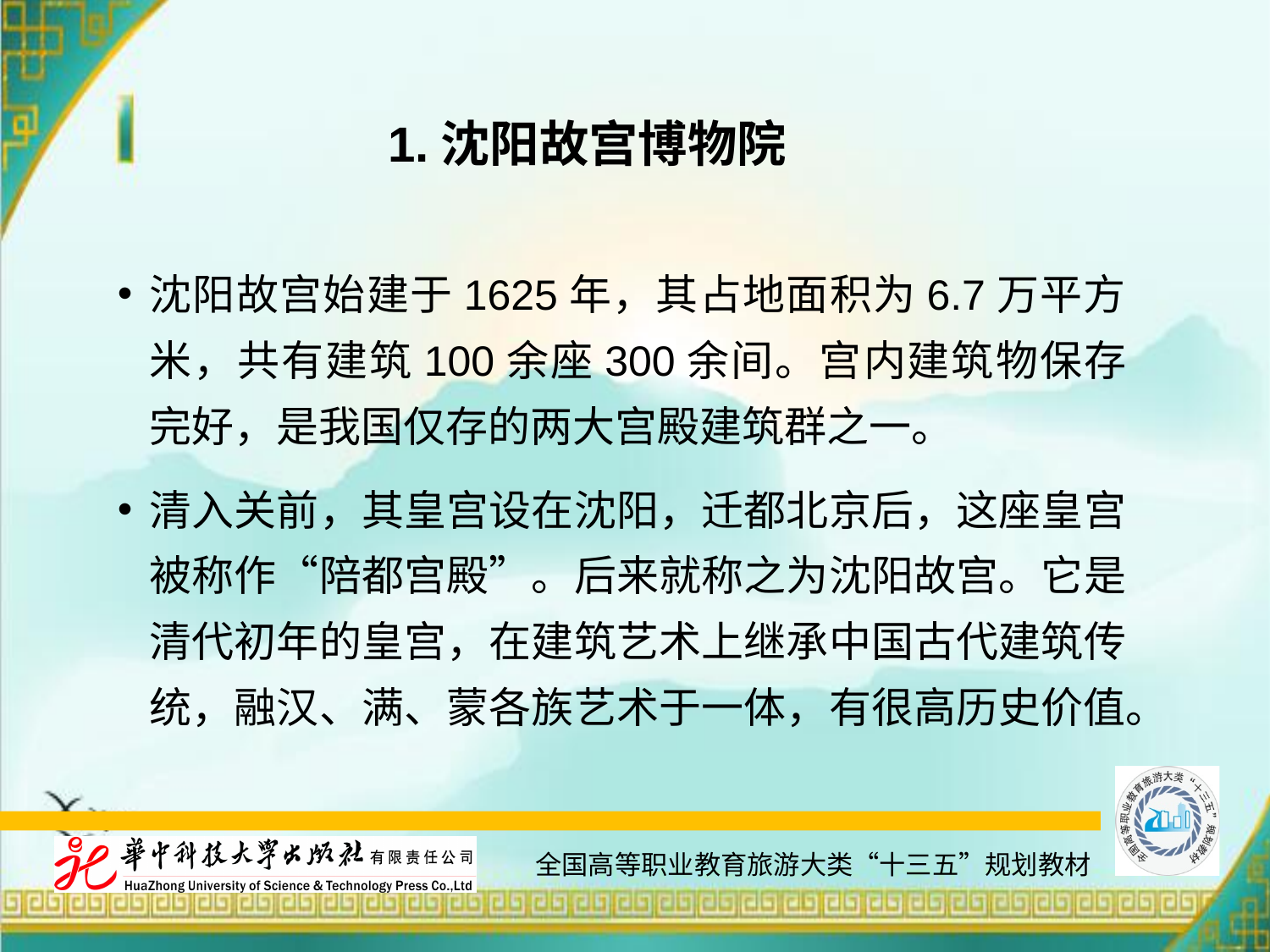

1.沈阳故宫博物院
沈阳故宫始建于1625年，其占地面积为6.7万平方米，共有建筑100余座300余间。宫内建筑物保存完好，是我国仅存的两大宫殿建筑群之一。
清入关前，其皇宫设在沈阳，迁都北京后，这座皇宫被称作“陪都宫殿”。后来就称之为沈阳故宫。它是清代初年的皇宫，在建筑艺术上继承中国古代建筑传统，融汉、满、蒙各族艺术于一体，有很高历史价值。